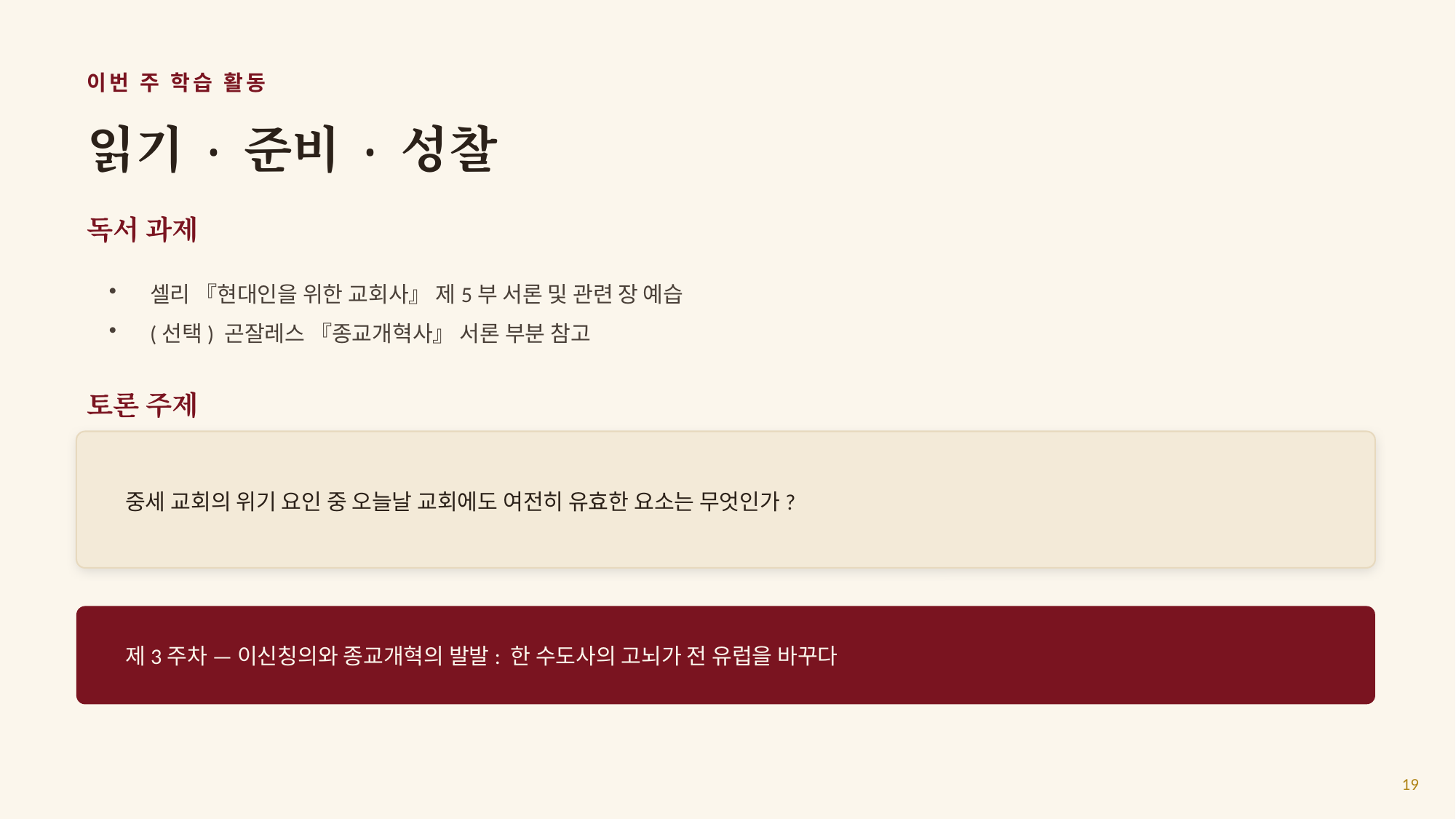

이번 주 학습 활동
읽기 · 준비 · 성찰
독서 과제
셀리 『현대인을 위한 교회사』 제5부 서론 및 관련 장 예습
(선택) 곤잘레스 『종교개혁사』 서론 부분 참고
토론 주제

중세 교회의 위기 요인 중 오늘날 교회에도 여전히 유효한 요소는 무엇인가?

제3주차 — 이신칭의와 종교개혁의 발발: 한 수도사의 고뇌가 전 유럽을 바꾸다
19